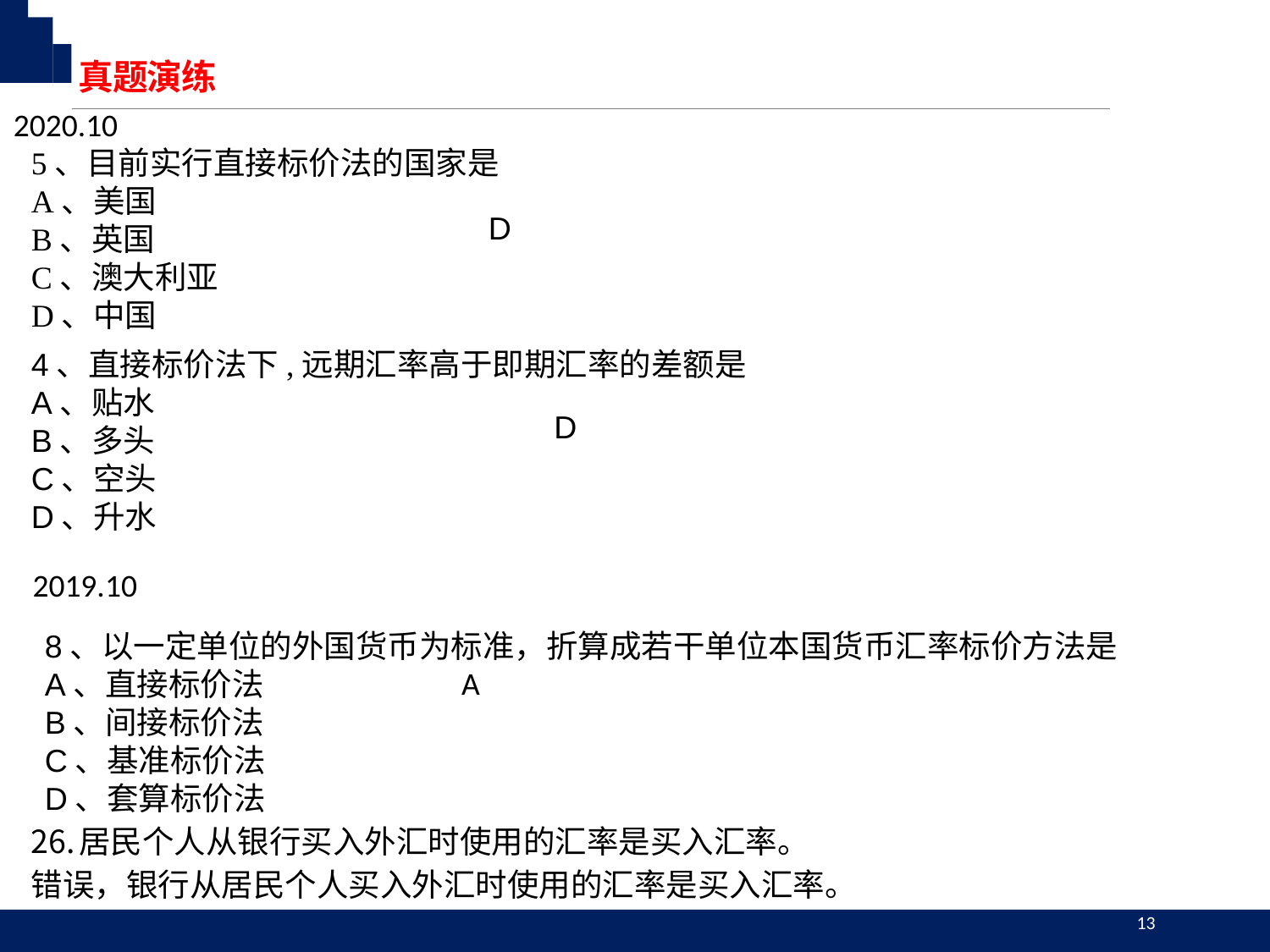

真题演练
2020.10
5、目前实行直接标价法的国家是
A、美国
B、英国
C、澳大利亚
D、中国
D
4、直接标价法下,远期汇率高于即期汇率的差额是
A、贴水
B、多头
C、空头
D、升水
D
2019.10
8、以一定单位的外国货币为标准，折算成若干单位本国货币汇率标价方法是
A、直接标价法
B、间接标价法
C、基准标价法
D、套算标价法
A
居民个人从银行买入外汇时使用的汇率是买入汇率。
错误，银行从居民个人买入外汇时使用的汇率是买入汇率。
13